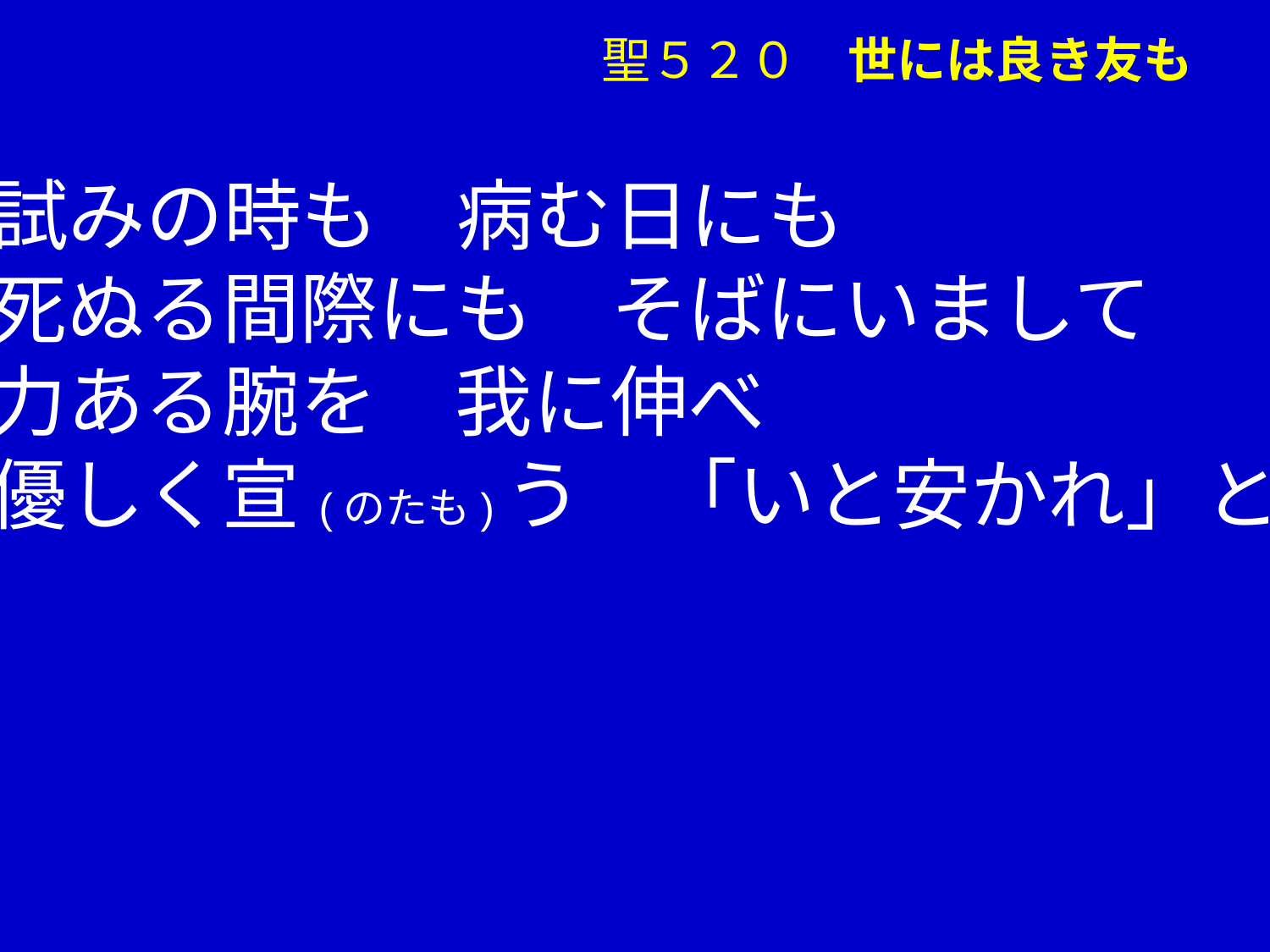

聖５２０　世には良き友も
③試みの時も　病む日にも
　 死ぬる間際にも　そばにいまして
　 力ある腕を　我に伸べ
　 優しく宣(のたも)う　「いと安かれ」と